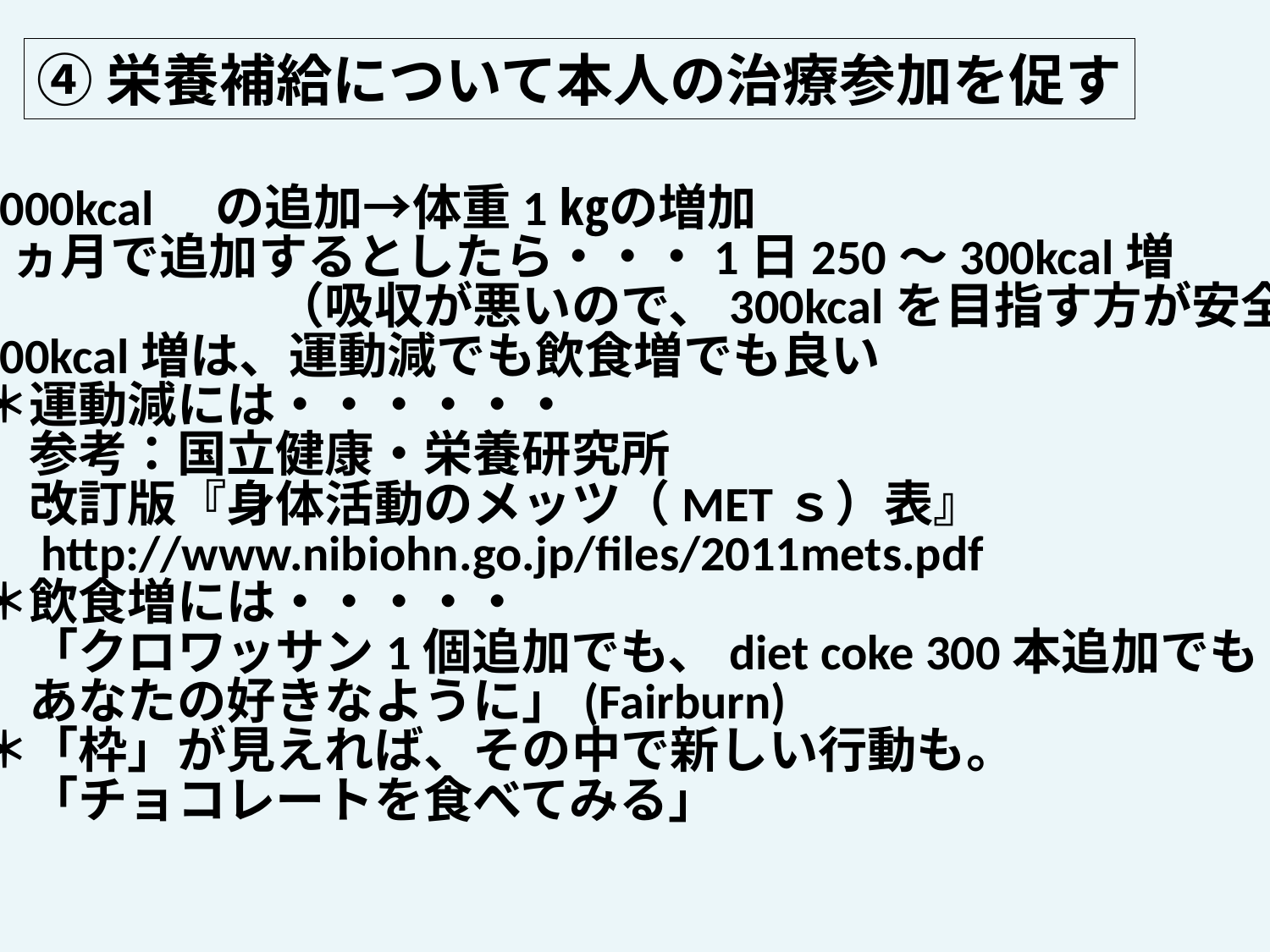

④栄養補給について本人の治療参加を促す
★7000kcal　の追加→体重1㎏の増加
★1ヵ月で追加するとしたら・・・1日250～300kcal増
　　　　　　　（吸収が悪いので、300kcalを目指す方が安全）
★300kcal増は、運動減でも飲食増でも良い
　＊運動減には・・・・・・
　　参考：国立健康・栄養研究所
　　改訂版『身体活動のメッツ（METｓ）表』
　　http://www.nibiohn.go.jp/files/2011mets.pdf
　＊飲食増には・・・・・
　　「クロワッサン1個追加でも、diet coke 300本追加でも
　　あなたの好きなように」(Fairburn)
　＊「枠」が見えれば、その中で新しい行動も。
　　「チョコレートを食べてみる」